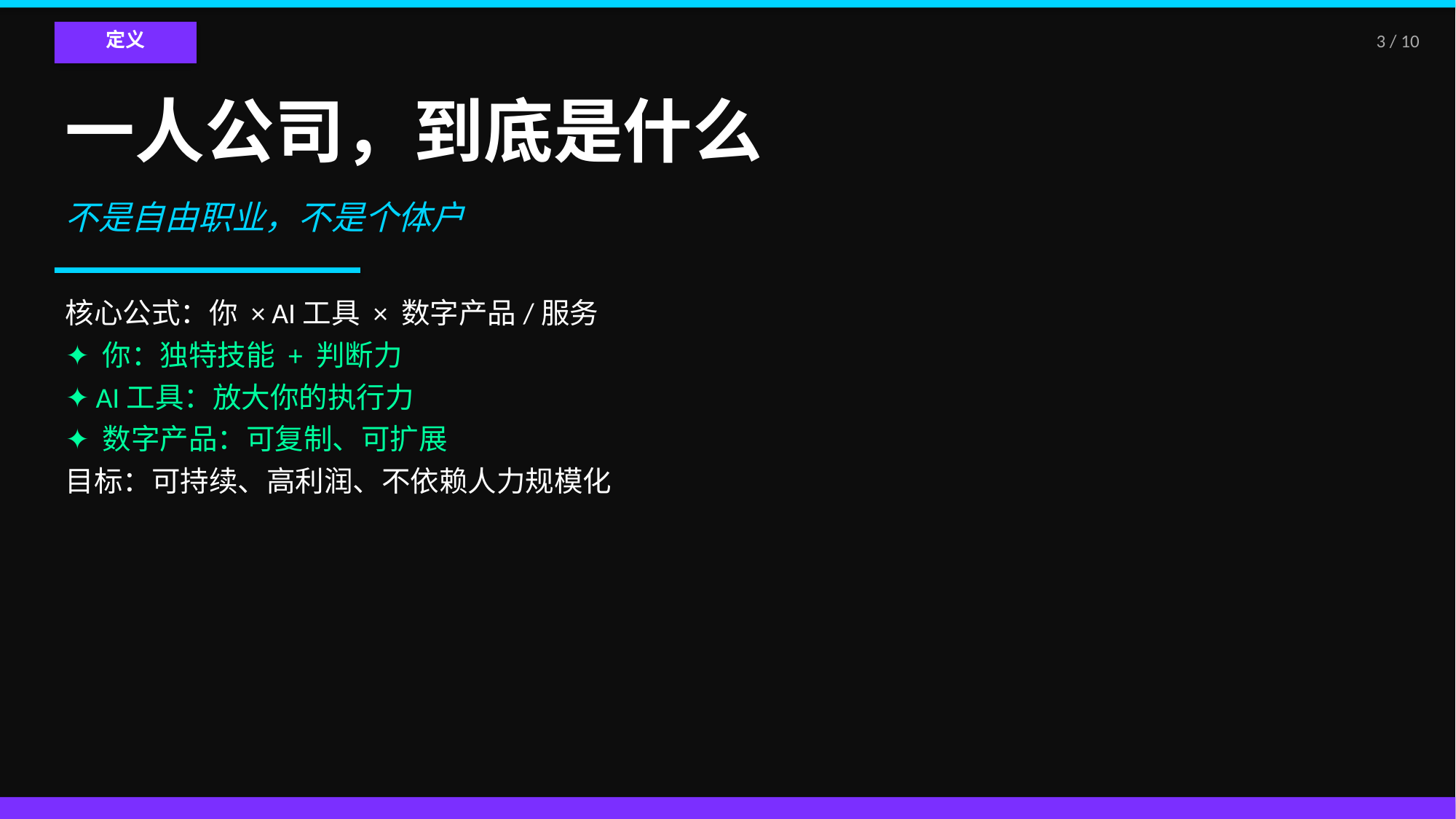

定义
3 / 10
一人公司，到底是什么
不是自由职业，不是个体户

核心公式：你 × AI工具 × 数字产品/服务
✦ 你：独特技能 + 判断力
✦ AI工具：放大你的执行力
✦ 数字产品：可复制、可扩展
目标：可持续、高利润、不依赖人力规模化